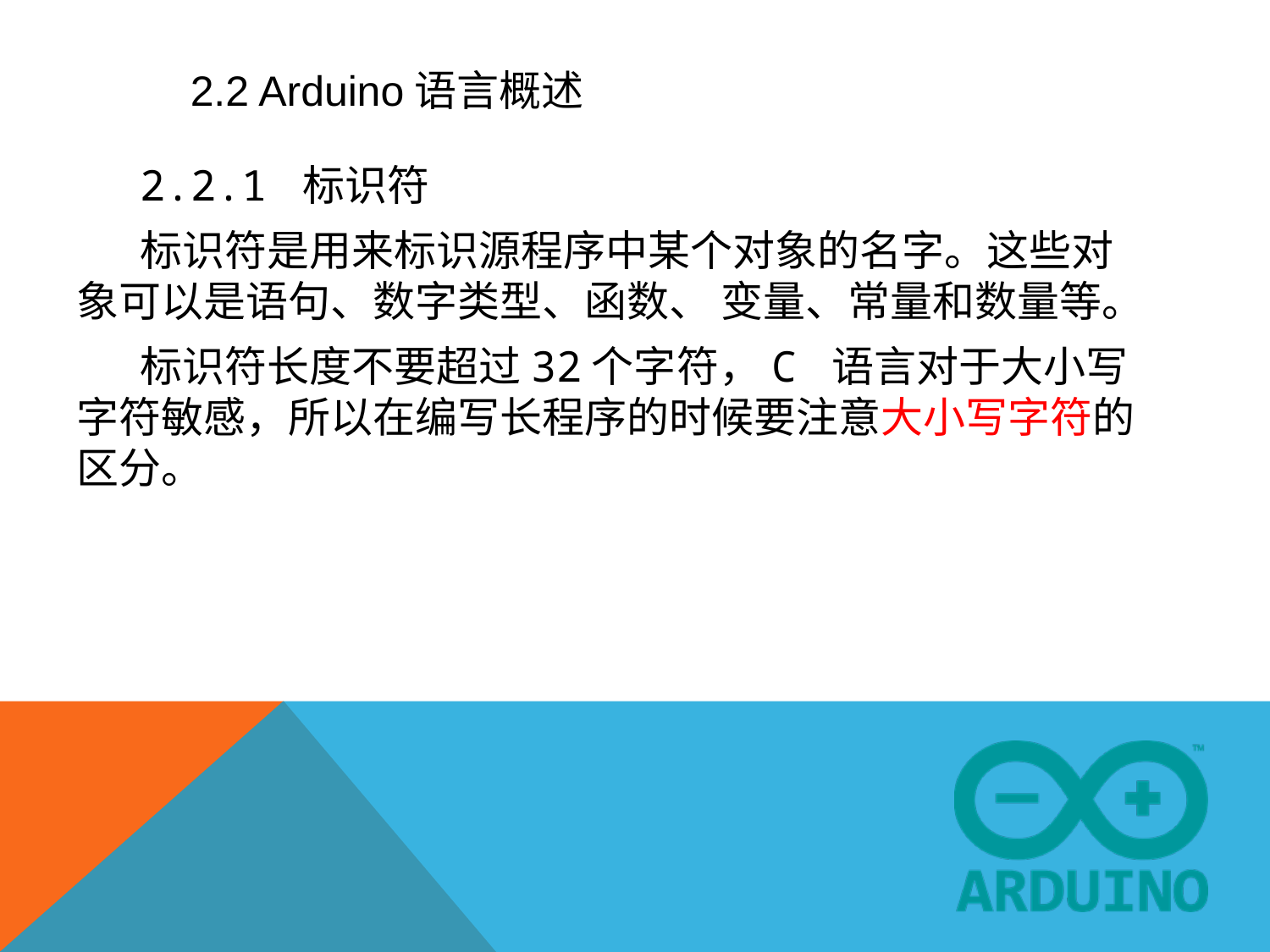

# 2.2 Arduino语言概述
2.2.1 标识符
标识符是用来标识源程序中某个对象的名字。这些对象可以是语句、数字类型、函数、 变量、常量和数量等。
标识符长度不要超过32个字符，C 语言对于大小写字符敏感，所以在编写长程序的时候要注意大小写字符的区分。